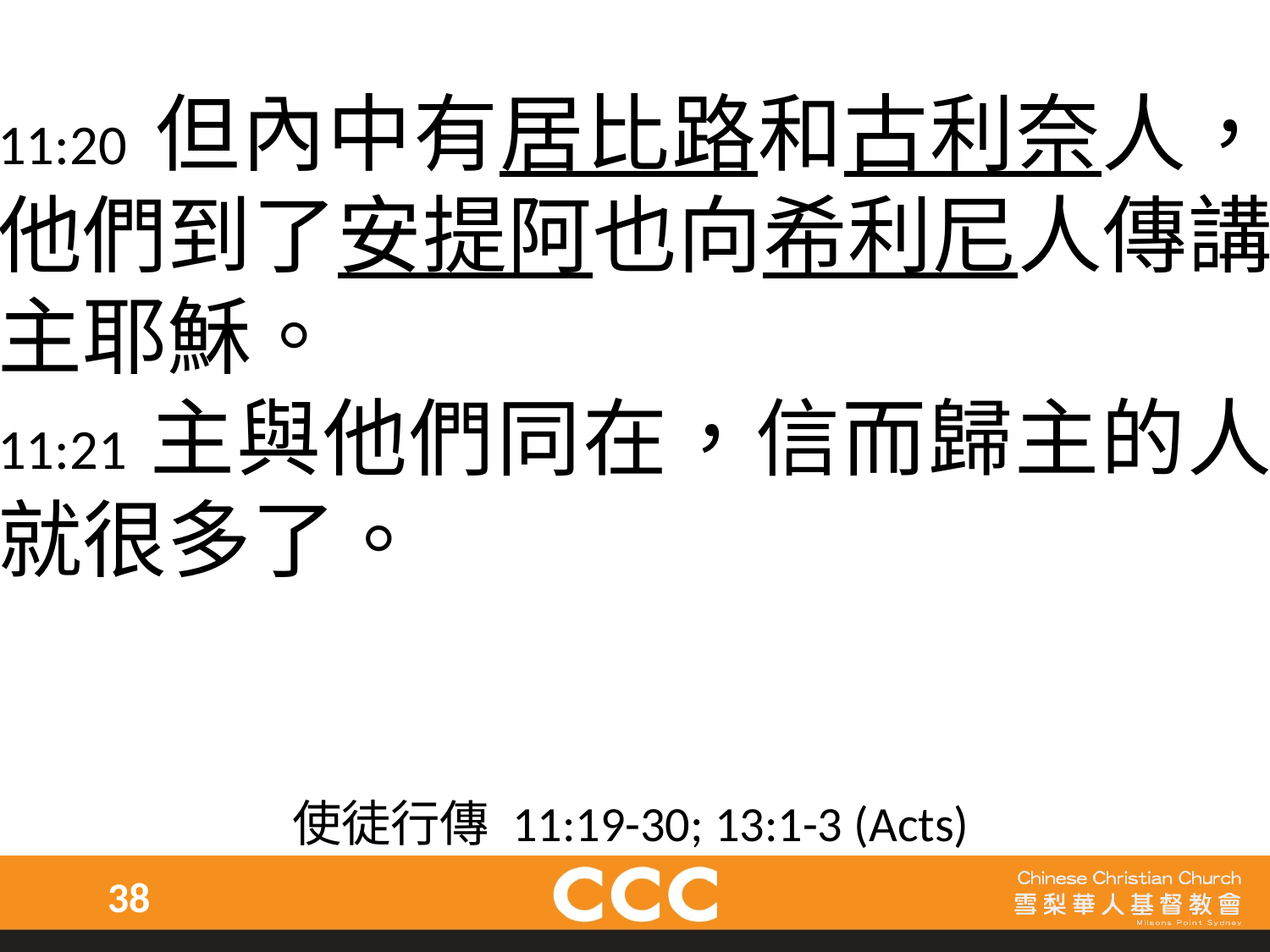

11:20 但內中有居比路和古利奈人，他們到了安提阿也向希利尼人傳講主耶穌。
11:21 主與他們同在，信而歸主的人就很多了。

使徒行傳 11:19-30; 13:1-3 (Acts)
38